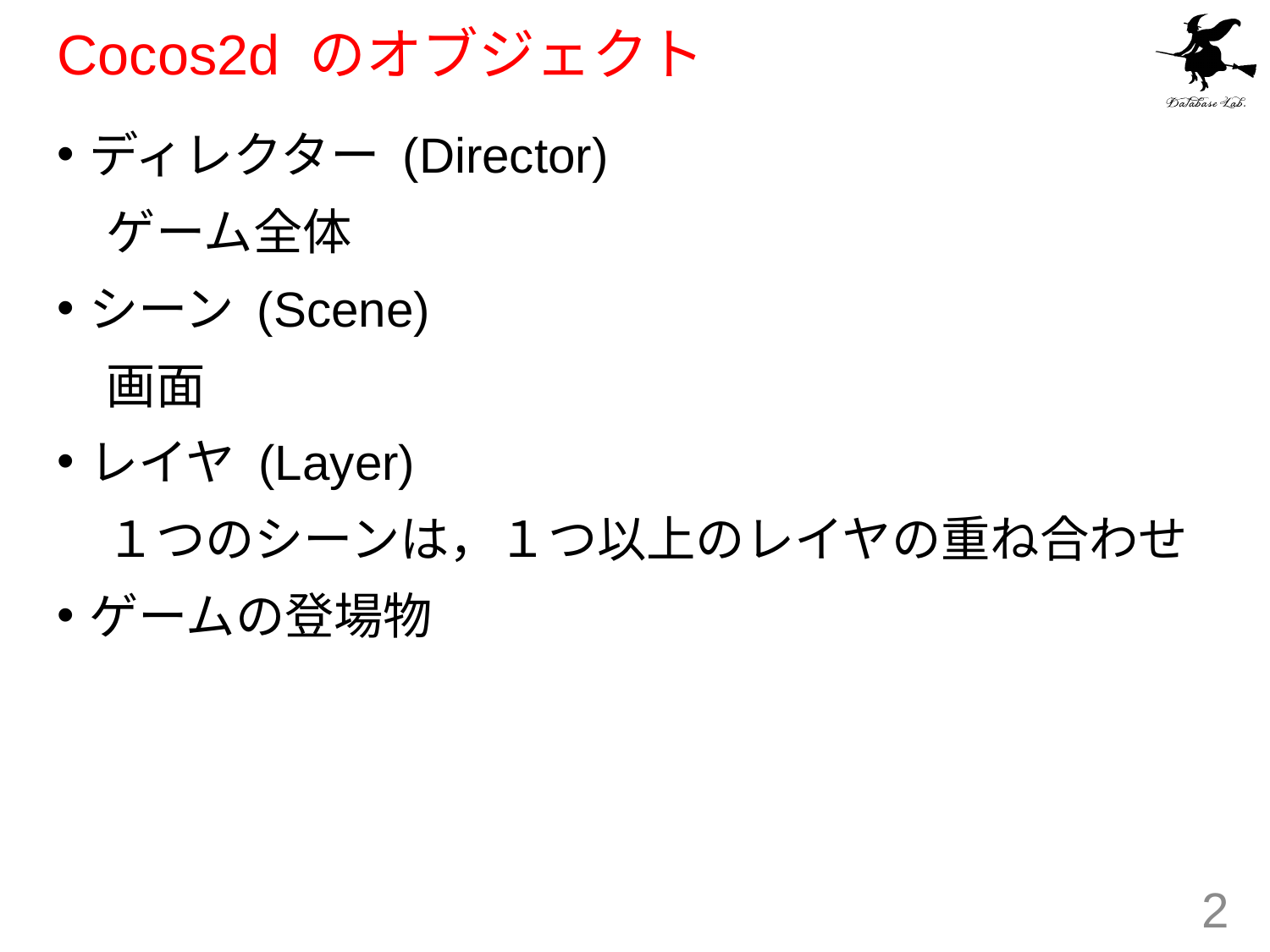

# Cocos2d のオブジェクト
ディレクター (Director)
　ゲーム全体
シーン (Scene)
　画面
レイヤ (Layer)
　１つのシーンは，１つ以上のレイヤの重ね合わせ
ゲームの登場物
2